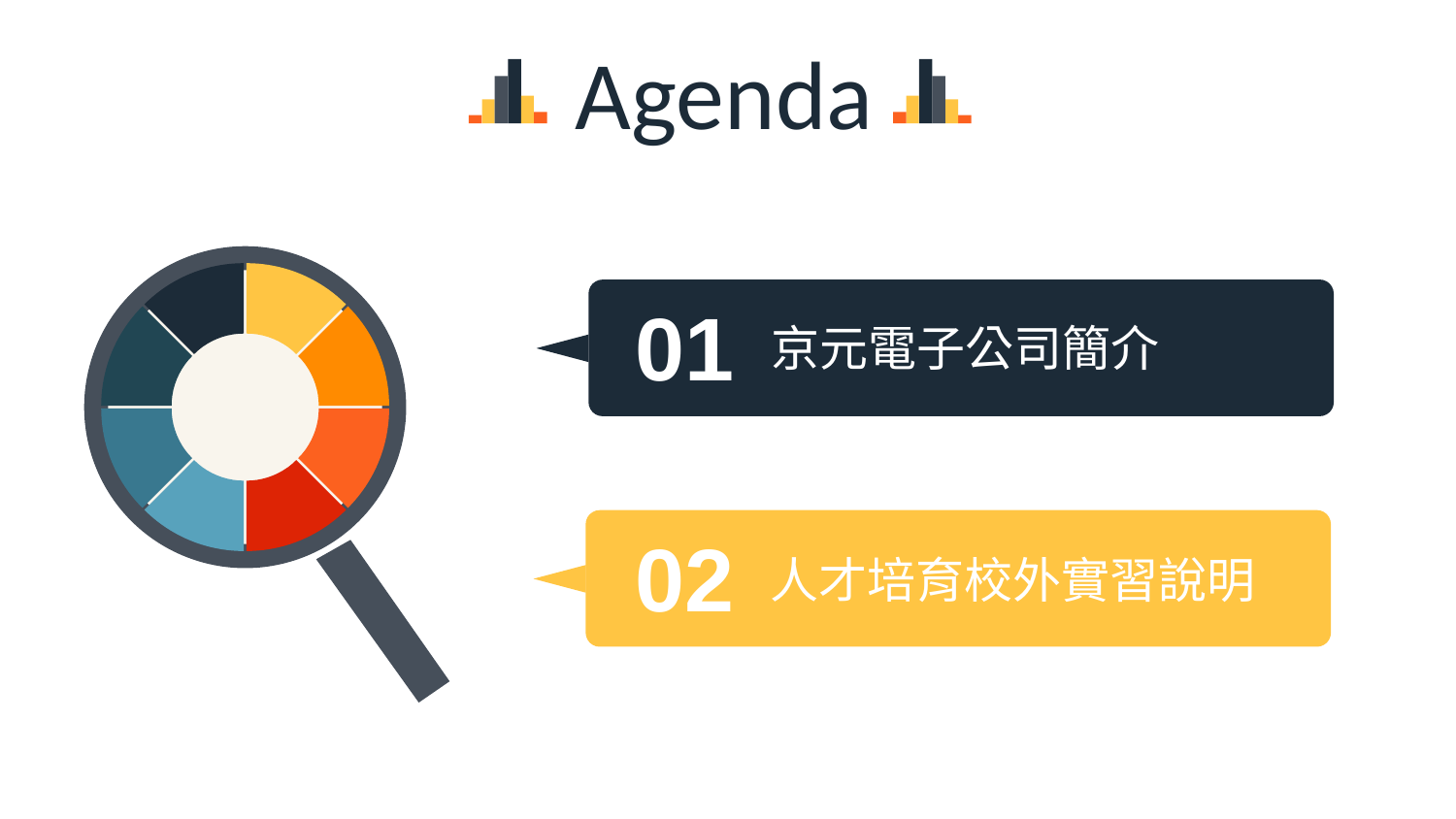

Agenda

### Chart

| Category | 销售额 |
|---|---|
| 第一季度 | 12.5 |
| 第二季度 | 12.5 |
| 第三季度 | 12.5 |
| 第四季度 | 12.5 |
| 第五季度 | 12.5 |
| 第六季度 | 12.5 |
| 第七季度 | 12.5 |
| 第八季度 | 12.5 |

01

京元電子公司簡介

02

人才培育校外實習說明